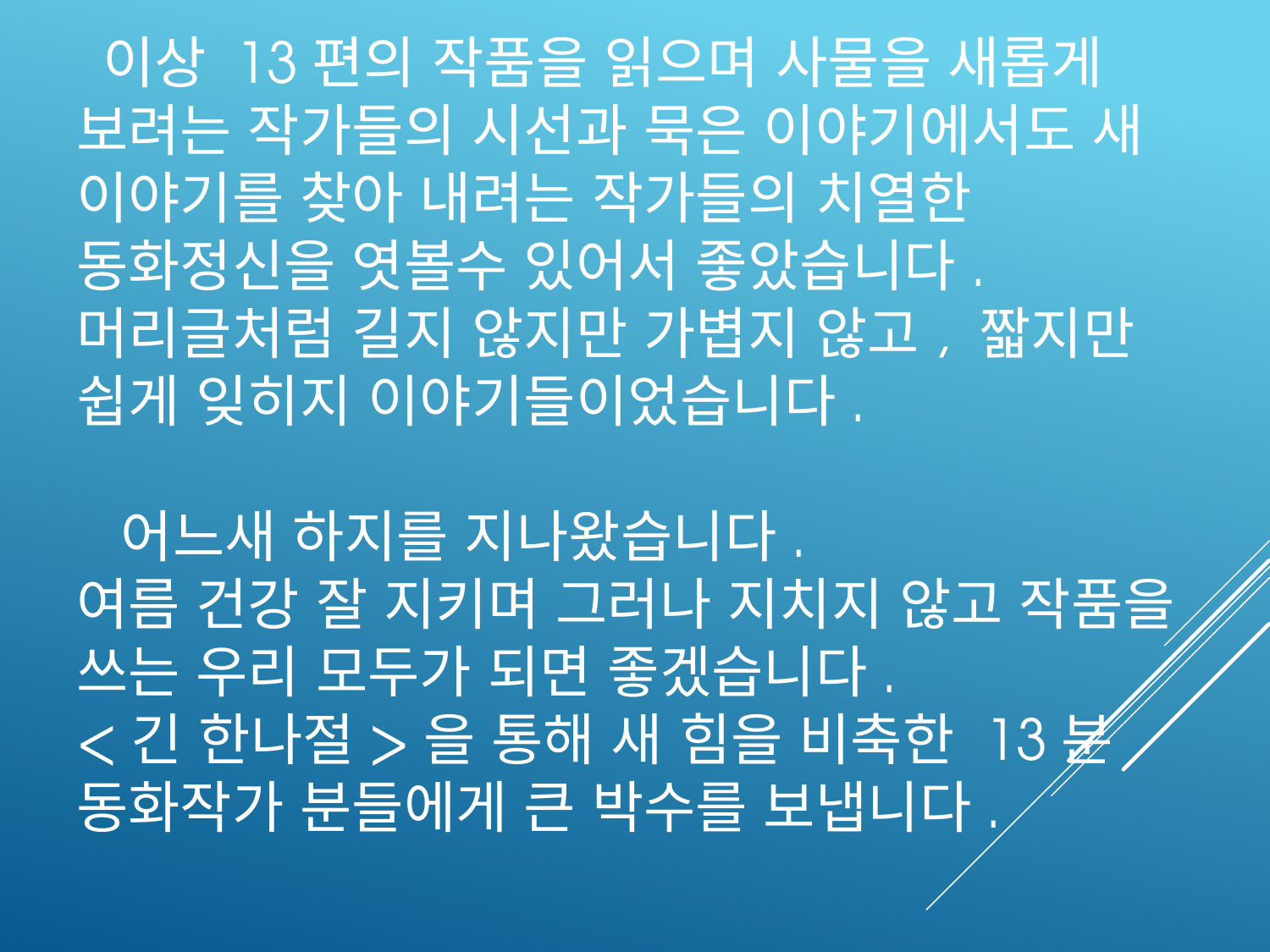

# 이상 13편의 작품을 읽으며 사물을 새롭게 보려는 작가들의 시선과 묵은 이야기에서도 새 이야기를 찾아 내려는 작가들의 치열한 동화정신을 엿볼수 있어서 좋았습니다. 머리글처럼 길지 않지만 가볍지 않고, 짧지만 쉽게 잊히지 이야기들이었습니다. 어느새 하지를 지나왔습니다. 여름 건강 잘 지키며 그러나 지치지 않고 작품을 쓰는 우리 모두가 되면 좋겠습니다. <긴 한나절>을 통해 새 힘을 비축한 13분 동화작가 분들에게 큰 박수를 보냅니다.